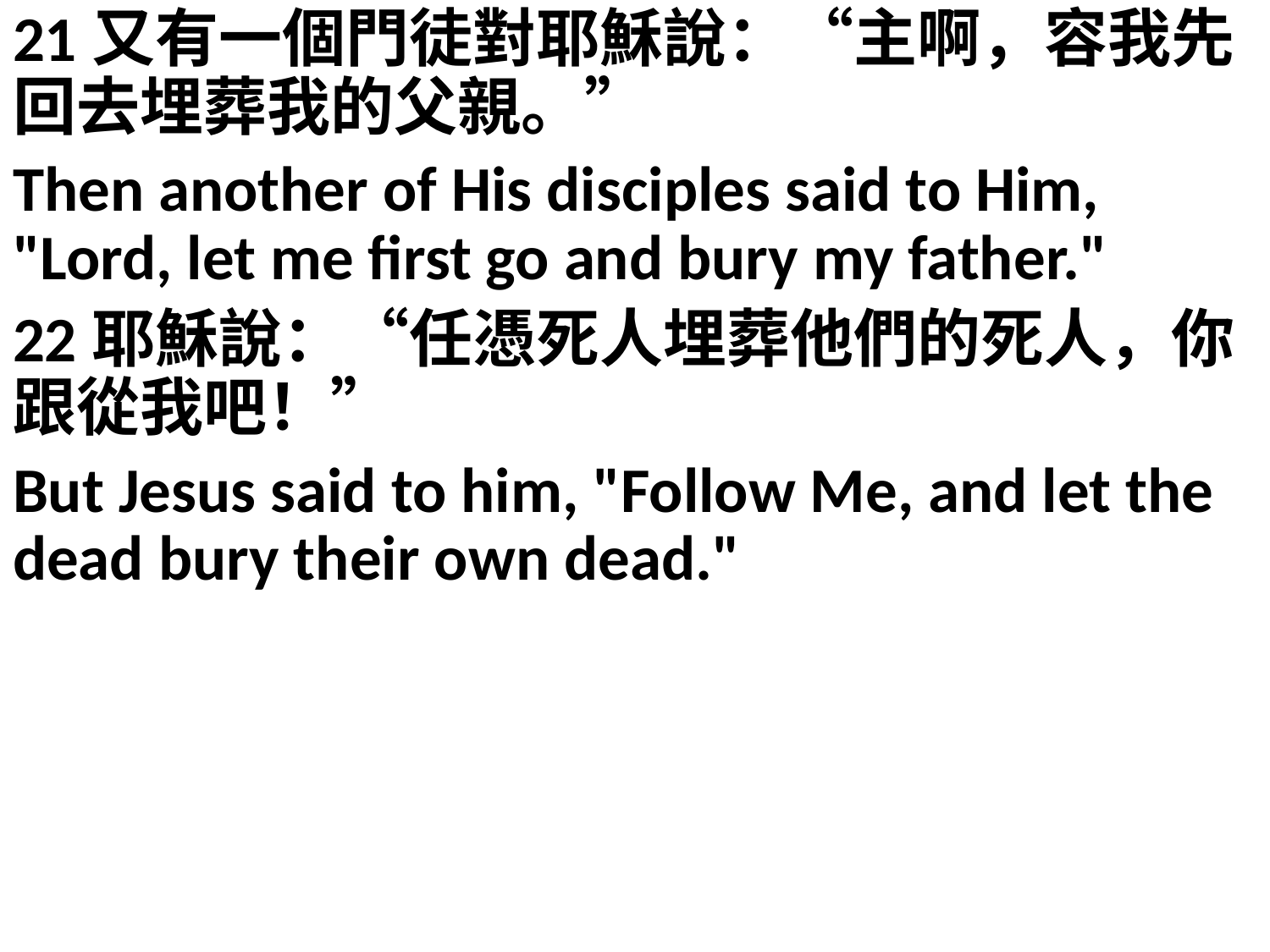

21又有一個門徒對耶穌說：“主啊，容我先回去埋葬我的父親。”
Then another of His disciples said to Him, "Lord, let me first go and bury my father."
22耶穌說：“任憑死人埋葬他們的死人，你跟從我吧！”
But Jesus said to him, "Follow Me, and let the dead bury their own dead."